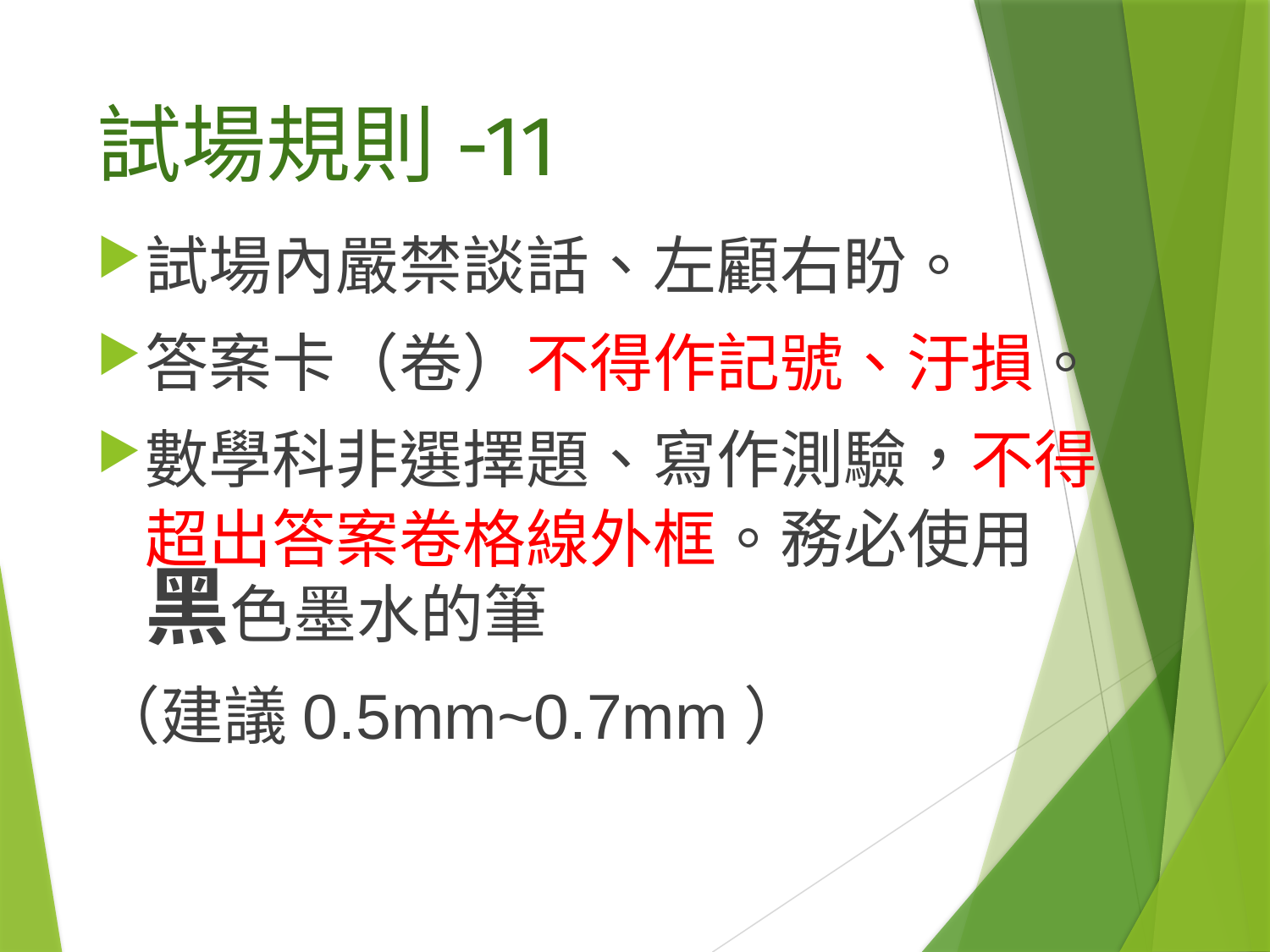

# 試場規則-11
試場內嚴禁談話、左顧右盼。
答案卡（卷）不得作記號、汙損。
數學科非選擇題、寫作測驗，不得超出答案卷格線外框。務必使用黑色墨水的筆
（建議0.5mm~0.7mm）